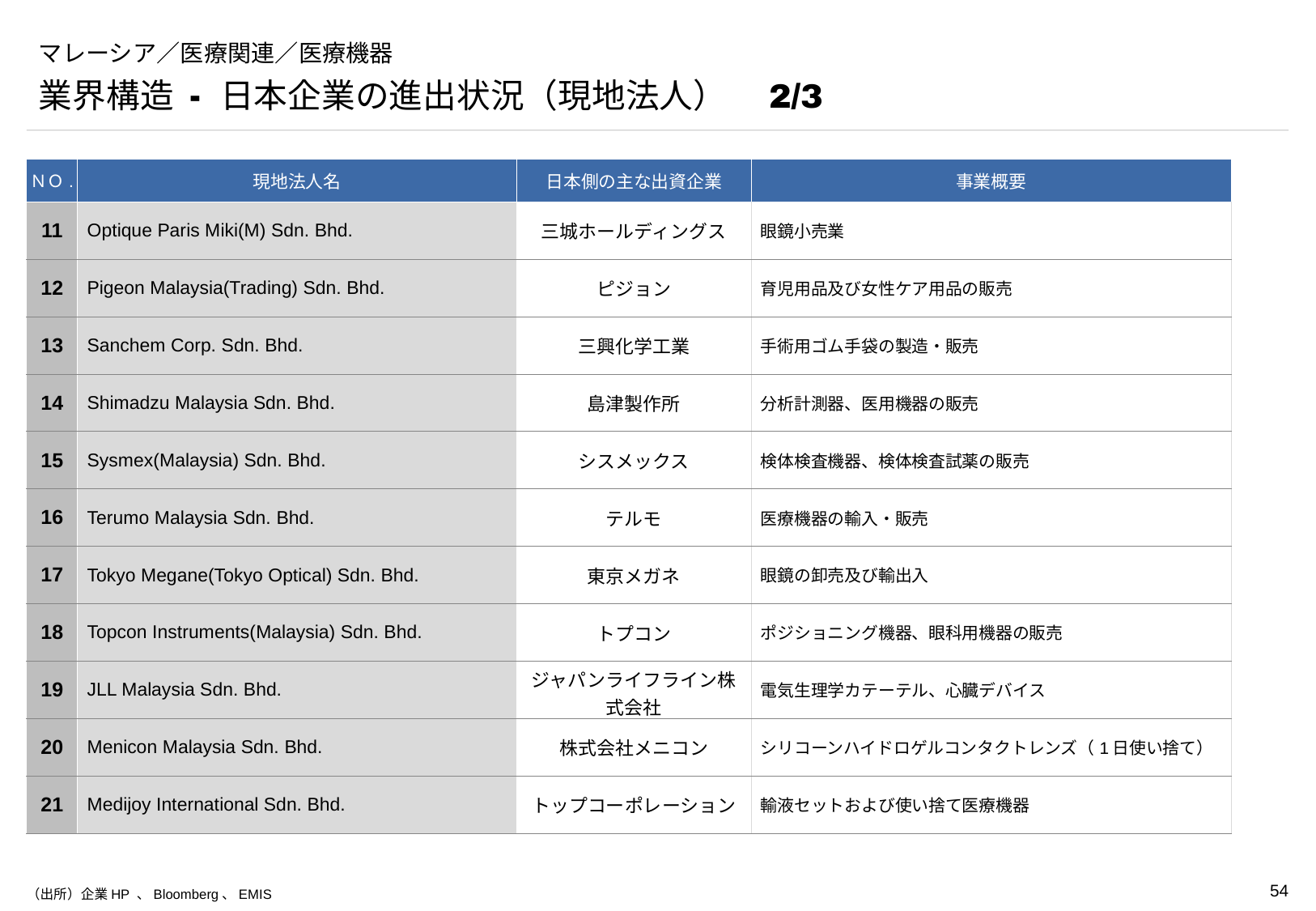

# マレーシア／医療関連／医療機器
業界構造 - 日本企業の進出状況（現地法人）　2/3
| ＮＯ. | 現地法人名 | 日本側の主な出資企業 | 事業概要 |
| --- | --- | --- | --- |
| 11 | Optique Paris Miki(M) Sdn. Bhd. | 三城ホールディングス | 眼鏡小売業 |
| 12 | Pigeon Malaysia(Trading) Sdn. Bhd. | ピジョン | 育児用品及び女性ケア用品の販売 |
| 13 | Sanchem Corp. Sdn. Bhd. | 三興化学工業 | 手術用ゴム手袋の製造・販売 |
| 14 | Shimadzu Malaysia Sdn. Bhd. | 島津製作所 | 分析計測器、医用機器の販売 |
| 15 | Sysmex(Malaysia) Sdn. Bhd. | シスメックス | 検体検査機器、検体検査試薬の販売 |
| 16 | Terumo Malaysia Sdn. Bhd. | テルモ | 医療機器の輸入・販売 |
| 17 | Tokyo Megane(Tokyo Optical) Sdn. Bhd. | 東京メガネ | 眼鏡の卸売及び輸出入 |
| 18 | Topcon Instruments(Malaysia) Sdn. Bhd. | トプコン | ポジショニング機器、眼科用機器の販売 |
| 19 | JLL Malaysia Sdn. Bhd. | ジャパンライフライン株式会社 | 電気生理学カテーテル、心臓デバイス |
| 20 | Menicon Malaysia Sdn. Bhd. | 株式会社メニコン | シリコーンハイドロゲルコンタクトレンズ（1日使い捨て） |
| 21 | Medijoy International Sdn. Bhd. | トップコーポレーション | 輸液セットおよび使い捨て医療機器 |
（出所）企業HP 、Bloomberg、EMIS